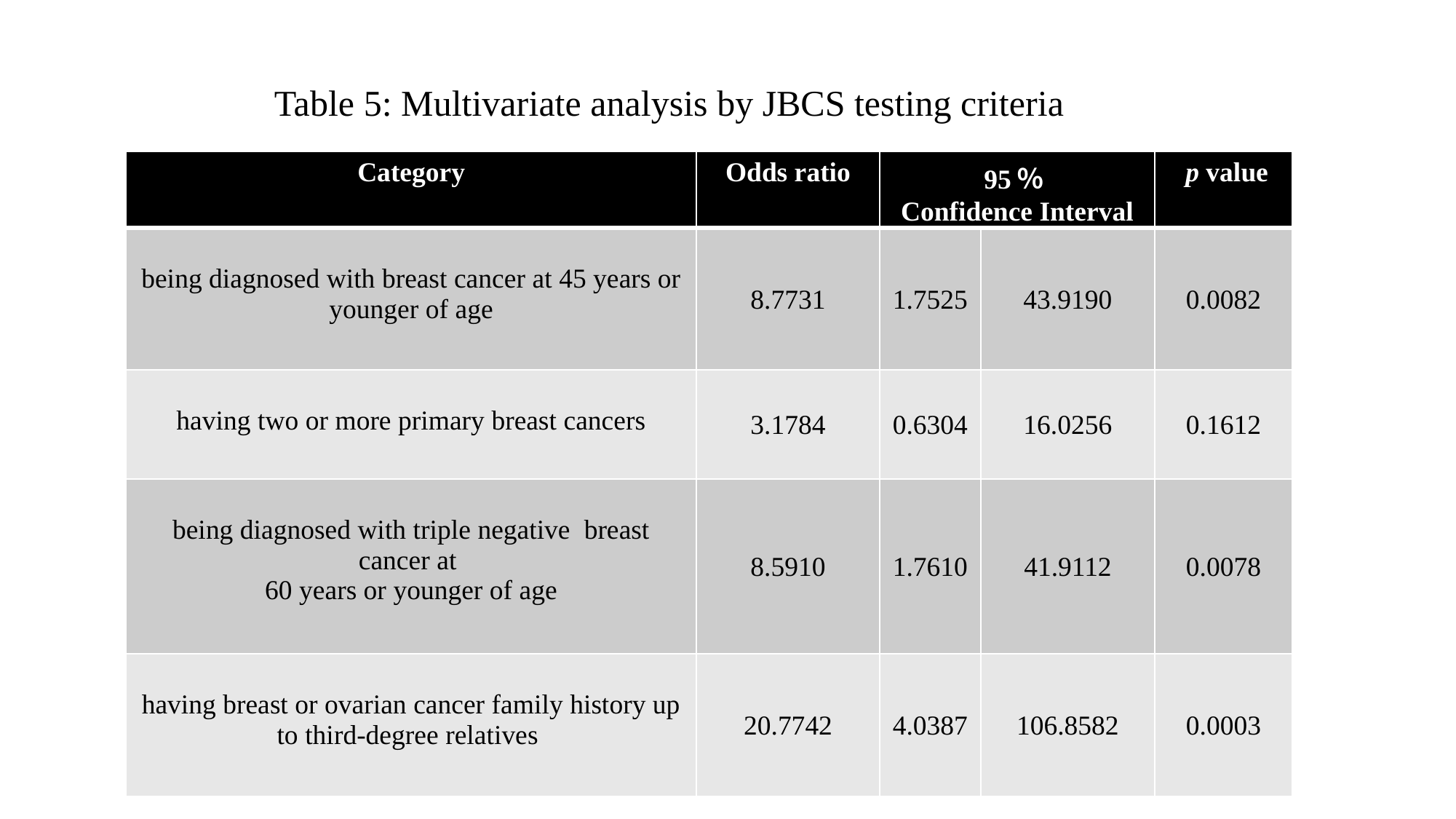

Table 5: Multivariate analysis by JBCS testing criteria
| Category | Odds ratio | 95％ Confidence Interval | 95％ 信頼区間 | p value |
| --- | --- | --- | --- | --- |
| being diagnosed with breast cancer at 45 years or younger of age | 8.7731 | 1.7525 | 43.9190 | 0.0082 |
| having two or more primary breast cancers | 3.1784 | 0.6304 | 16.0256 | 0.1612 |
| being diagnosed with triple negative breast cancer at 60 years or younger of age | 8.5910 | 1.7610 | 41.9112 | 0.0078 |
| having breast or ovarian cancer family history up to third-degree relatives | 20.7742 | 4.0387 | 106.8582 | 0.0003 |